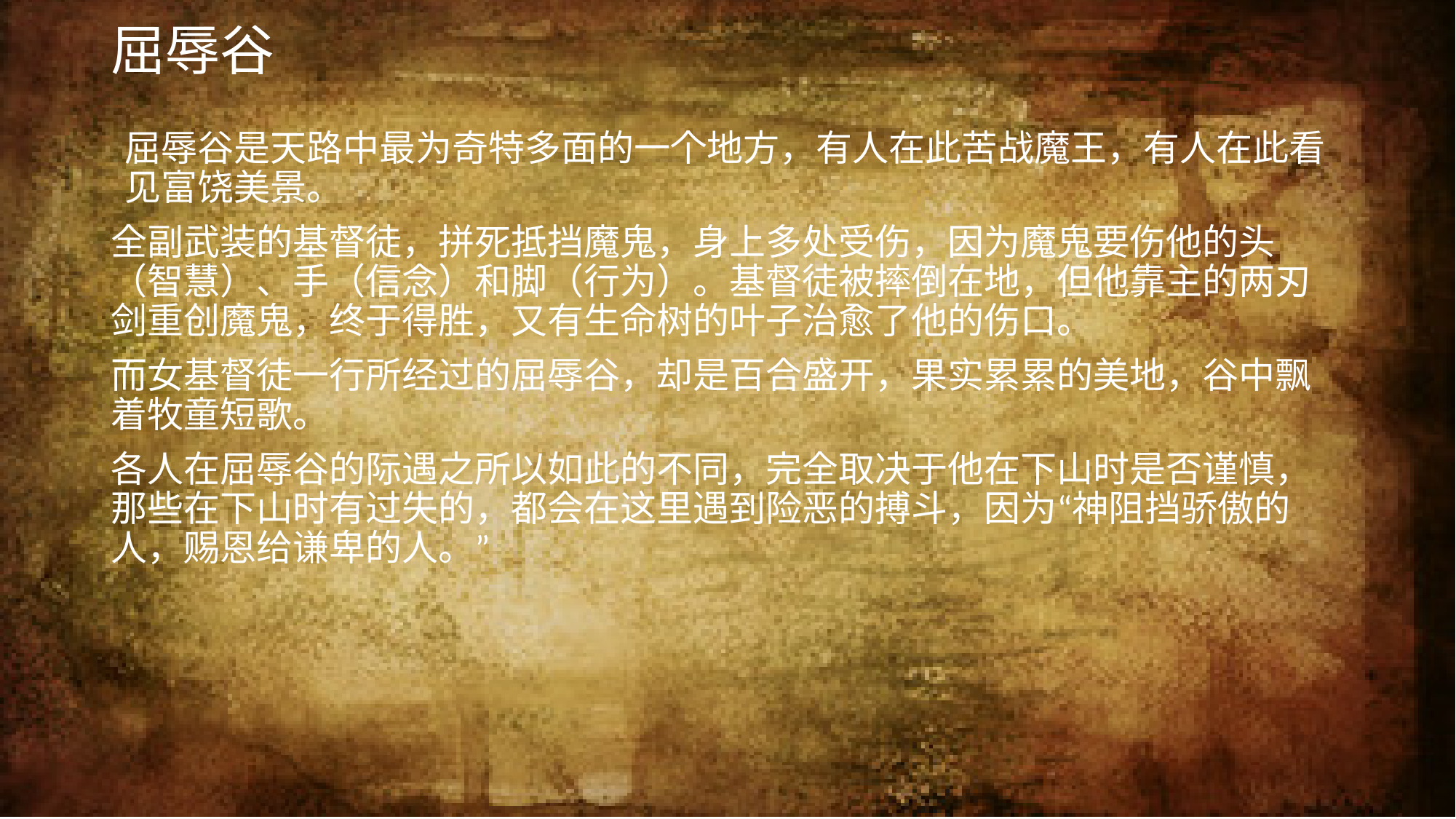

# 屈辱谷
屈辱谷是天路中最为奇特多面的一个地方，有人在此苦战魔王，有人在此看见富饶美景。
全副武装的基督徒，拼死抵挡魔鬼，身上多处受伤，因为魔鬼要伤他的头（智慧）、手（信念）和脚（行为）。基督徒被摔倒在地，但他靠主的两刃剑重创魔鬼，终于得胜，又有生命树的叶子治愈了他的伤口。
而女基督徒一行所经过的屈辱谷，却是百合盛开，果实累累的美地，谷中飘着牧童短歌。
各人在屈辱谷的际遇之所以如此的不同，完全取决于他在下山时是否谨慎，那些在下山时有过失的，都会在这里遇到险恶的搏斗，因为“神阻挡骄傲的人，赐恩给谦卑的人。”